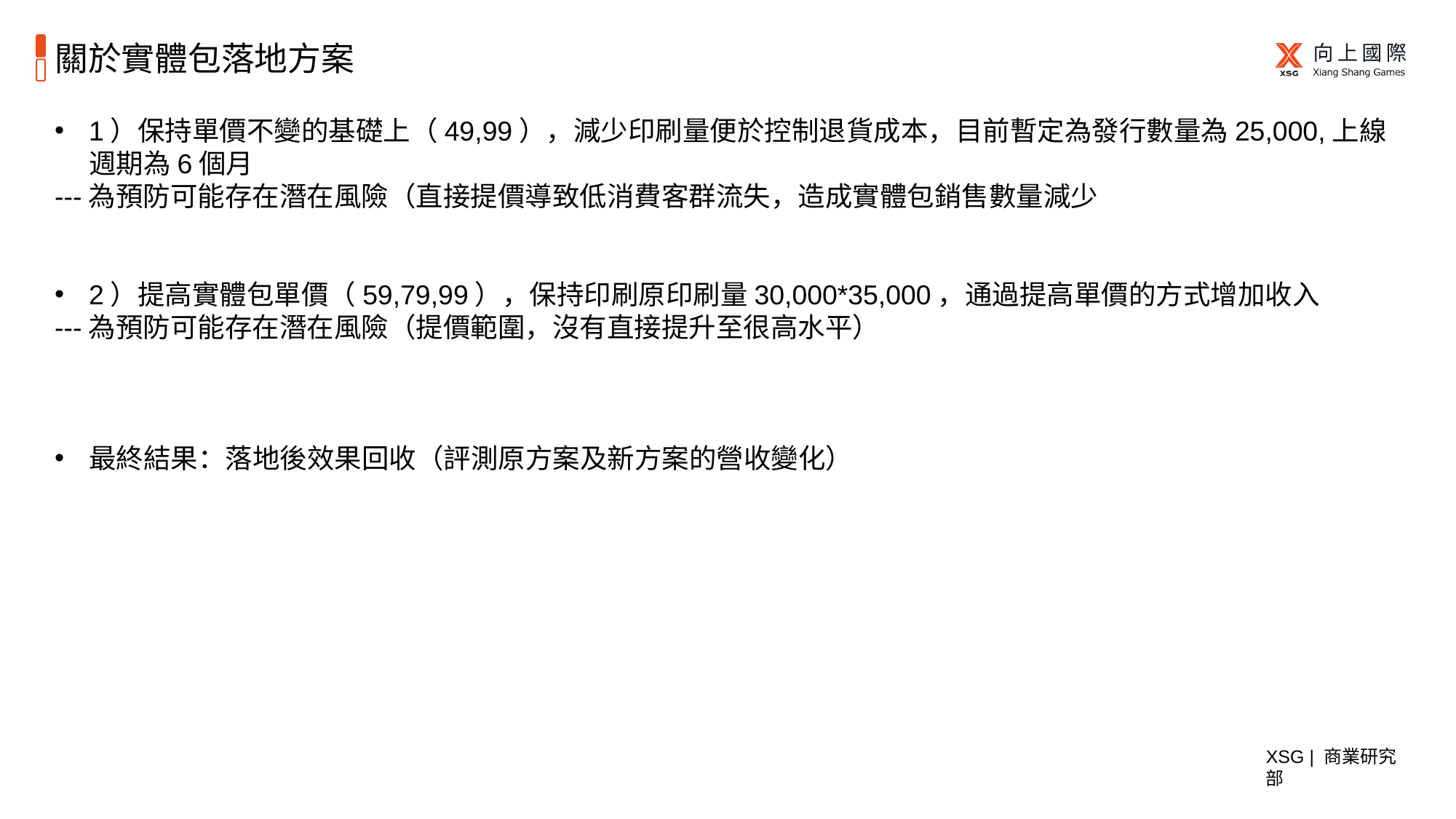

# 關於實體包落地方案
1）保持單價不變的基礎上（49,99），減少印刷量便於控制退貨成本，目前暫定為發行數量為25,000,上線週期為6個月
---為預防可能存在潛在風險（直接提價導致低消費客群流失，造成實體包銷售數量減少

2）提高實體包單價（59,79,99），保持印刷原印刷量30,000*35,000，通過提高單價的方式增加收入
---為預防可能存在潛在風險（提價範圍，沒有直接提升至很高水平）

最終結果：落地後效果回收（評測原方案及新方案的營收變化）